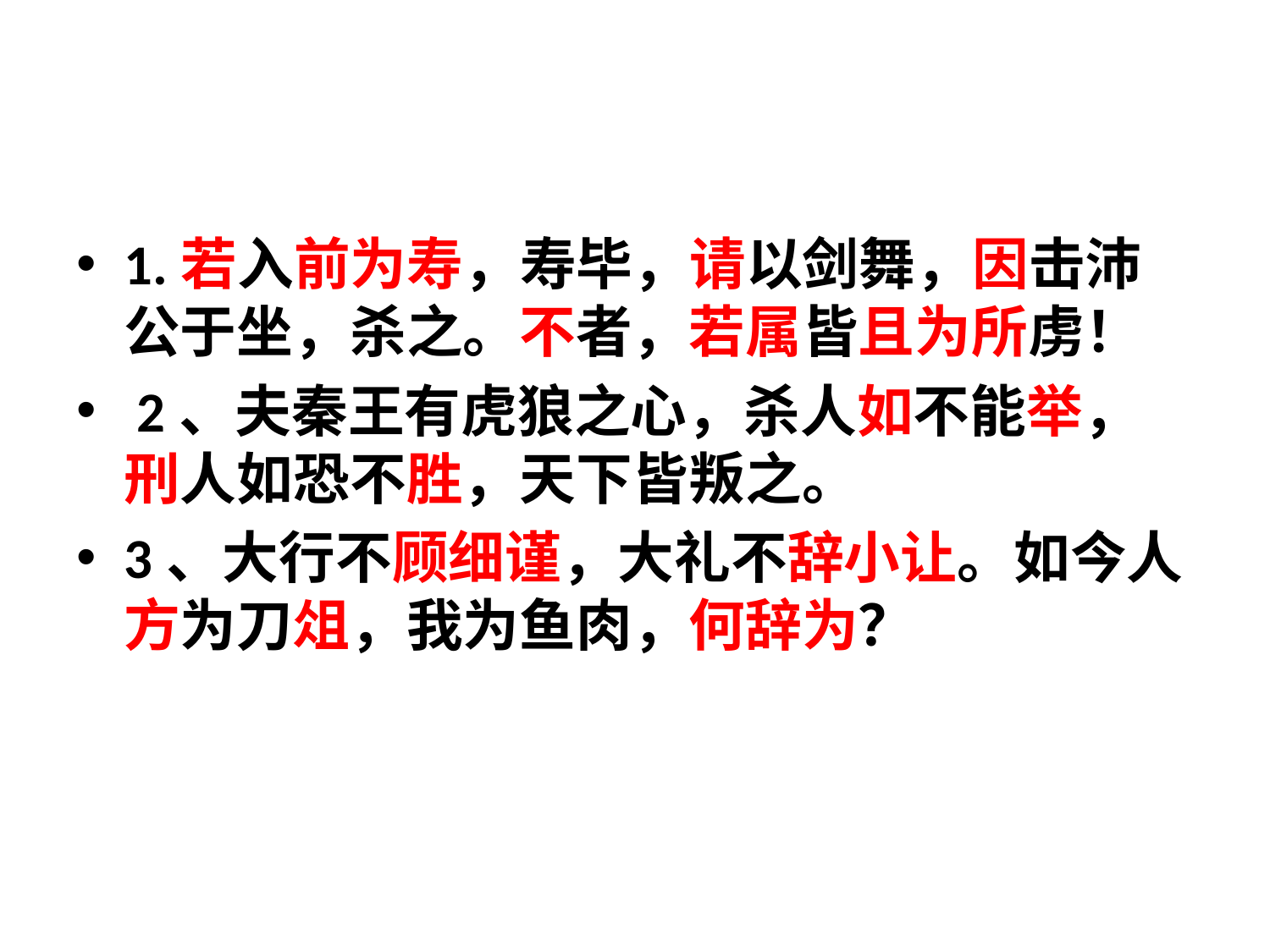

#
1.若入前为寿，寿毕，请以剑舞，因击沛公于坐，杀之。不者，若属皆且为所虏！
 2、夫秦王有虎狼之心，杀人如不能举，刑人如恐不胜，天下皆叛之。
3、大行不顾细谨，大礼不辞小让。如今人方为刀俎，我为鱼肉，何辞为？